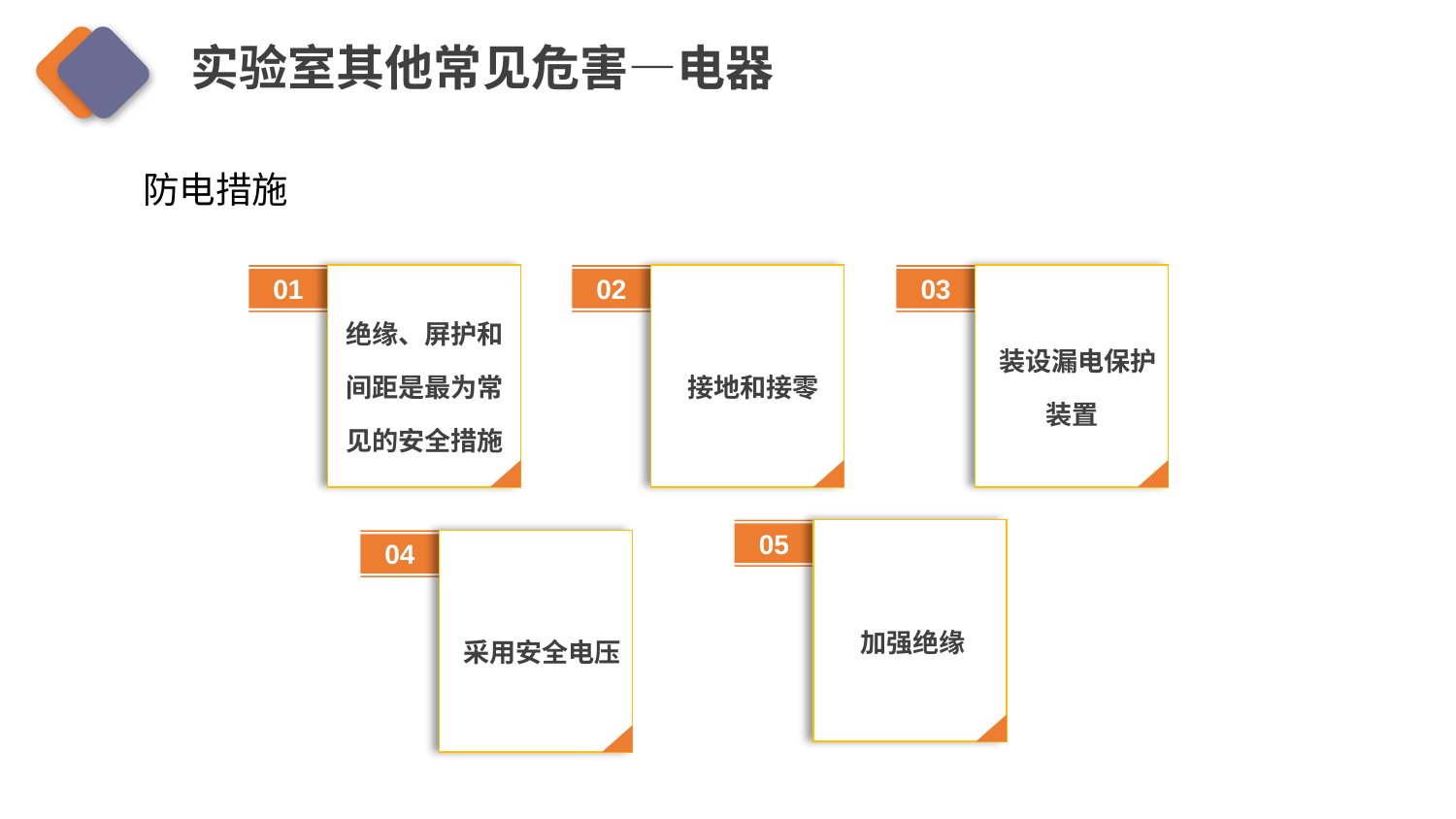

实验室其他常见危害—电器
防电措施
01
绝缘、屏护和间距是最为常见的安全措施
02
 接地和接零
03
 装设漏电保护装置

05
 加强绝缘
04
 采用安全电压